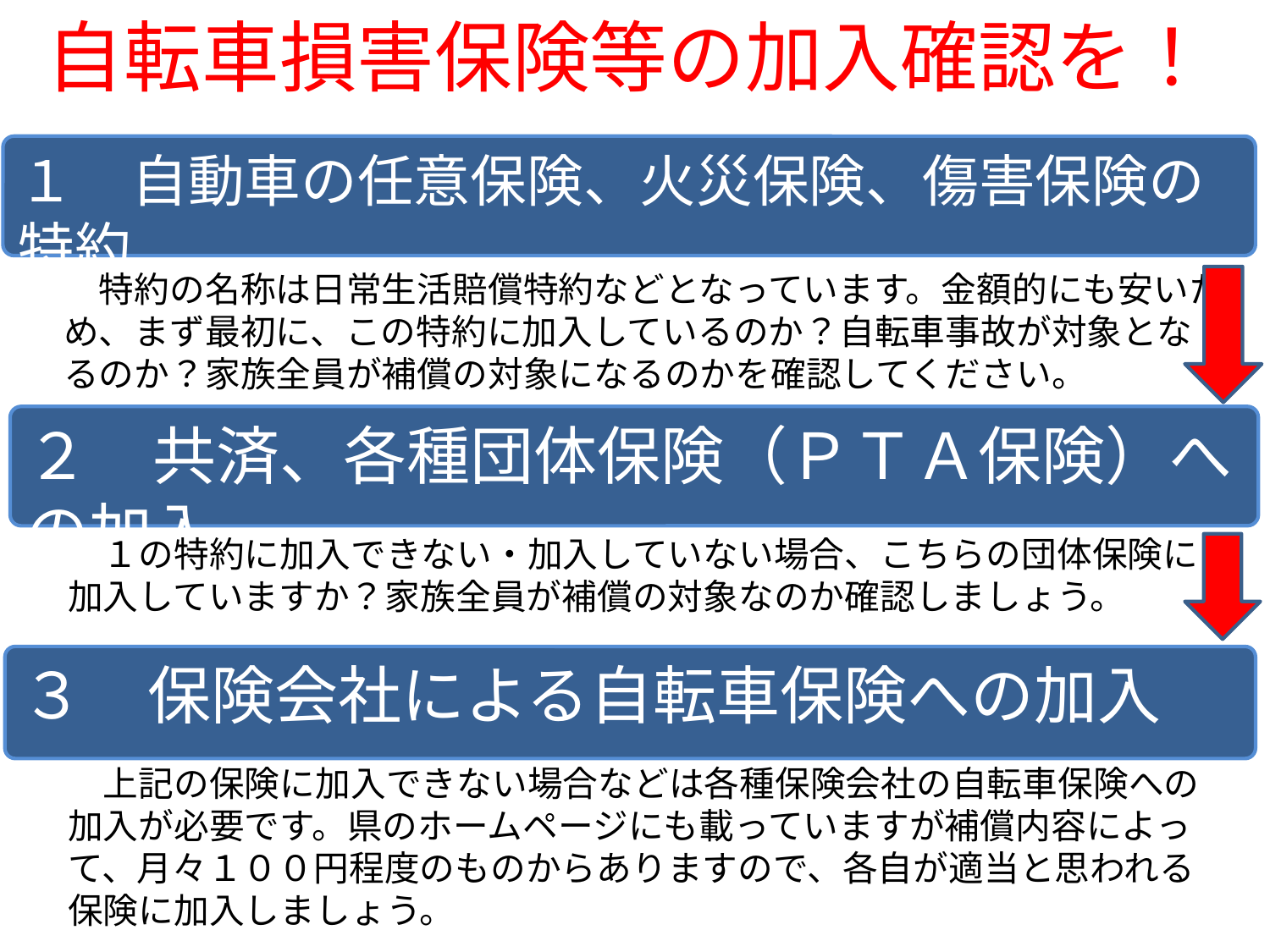

自転車損害保険等の加入確認を！
１　自動車の任意保険、火災保険、傷害保険の特約

　特約の名称は日常生活賠償特約などとなっています。金額的にも安いため、まず最初に、この特約に加入しているのか？自転車事故が対象となるのか？家族全員が補償の対象になるのかを確認してください。

２　共済、各種団体保険（ＰＴＡ保険）への加入
　１の特約に加入できない・加入していない場合、こちらの団体保険に加入していますか？家族全員が補償の対象なのか確認しましょう。

３　保険会社による自転車保険への加入
　上記の保険に加入できない場合などは各種保険会社の自転車保険への加入が必要です。県のホームページにも載っていますが補償内容によって、月々１００円程度のものからありますので、各自が適当と思われる保険に加入しましょう。